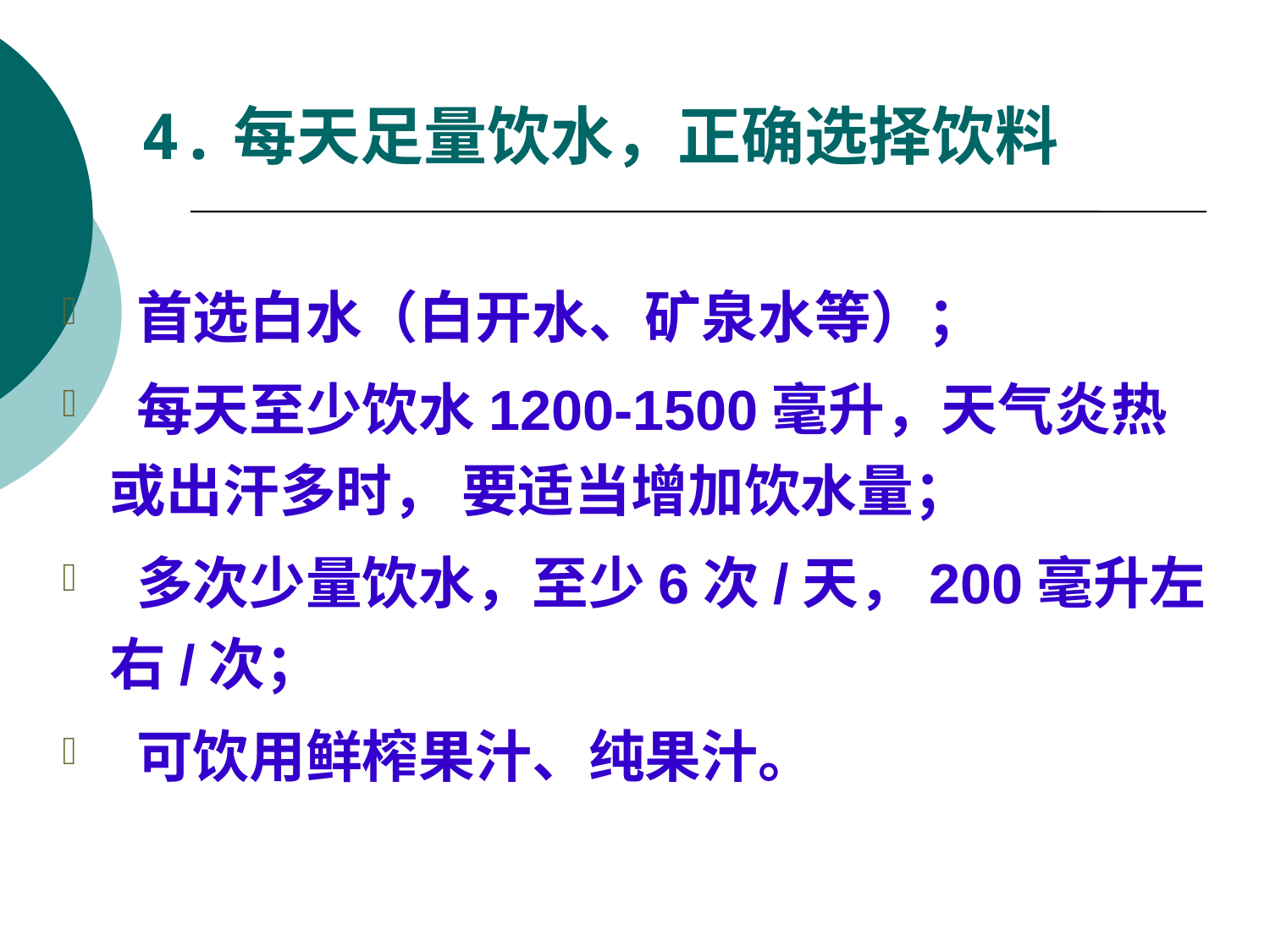

# 4.每天足量饮水，正确选择饮料
 首选白水（白开水、矿泉水等）；
 每天至少饮水1200-1500毫升，天气炎热或出汗多时， 要适当增加饮水量；
 多次少量饮水，至少6次/天，200毫升左右/次；
 可饮用鲜榨果汁、纯果汁。